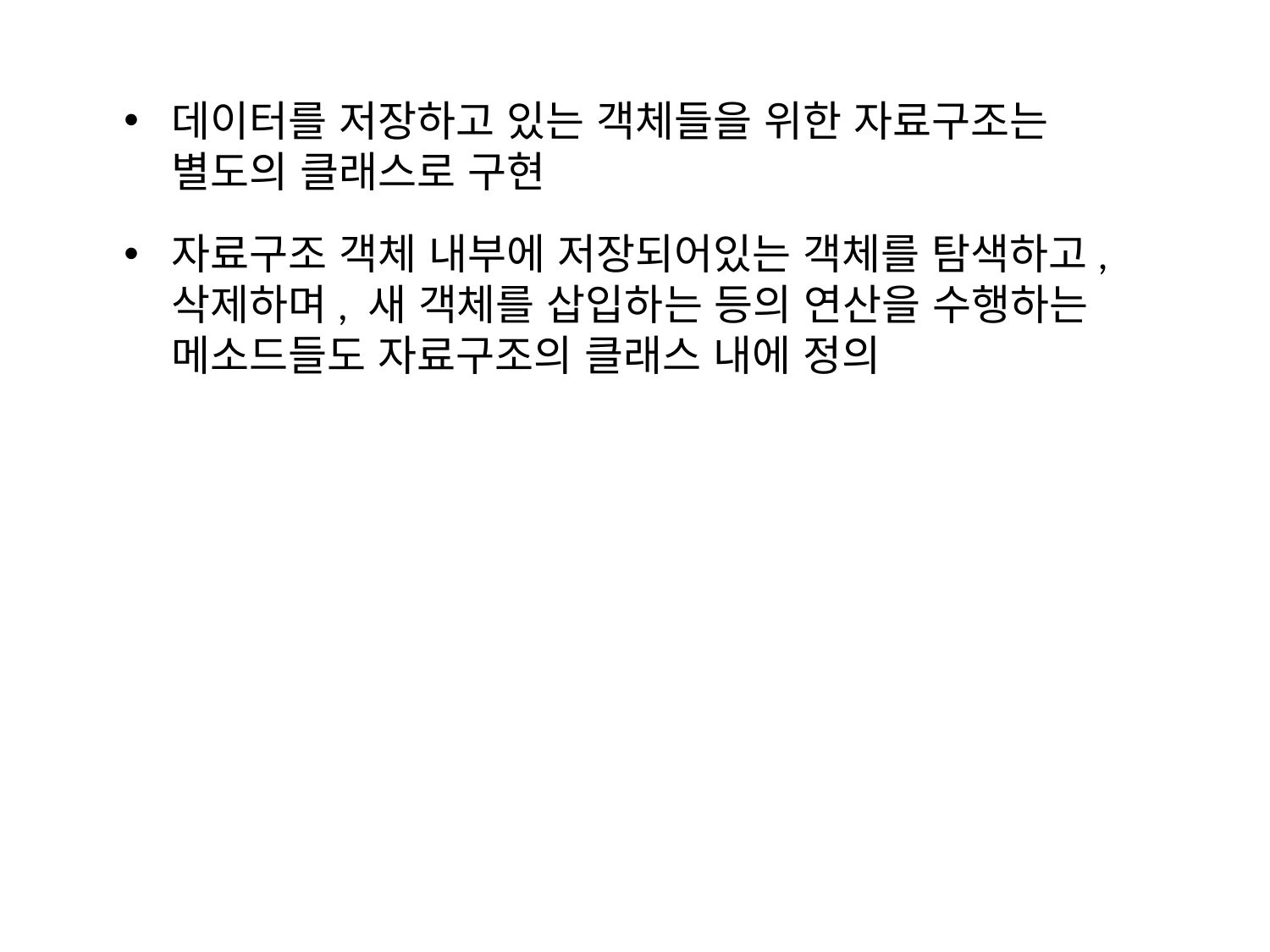

데이터를 저장하고 있는 객체들을 위한 자료구조는 별도의 클래스로 구현
자료구조 객체 내부에 저장되어있는 객체를 탐색하고, 삭제하며, 새 객체를 삽입하는 등의 연산을 수행하는 메소드들도 자료구조의 클래스 내에 정의